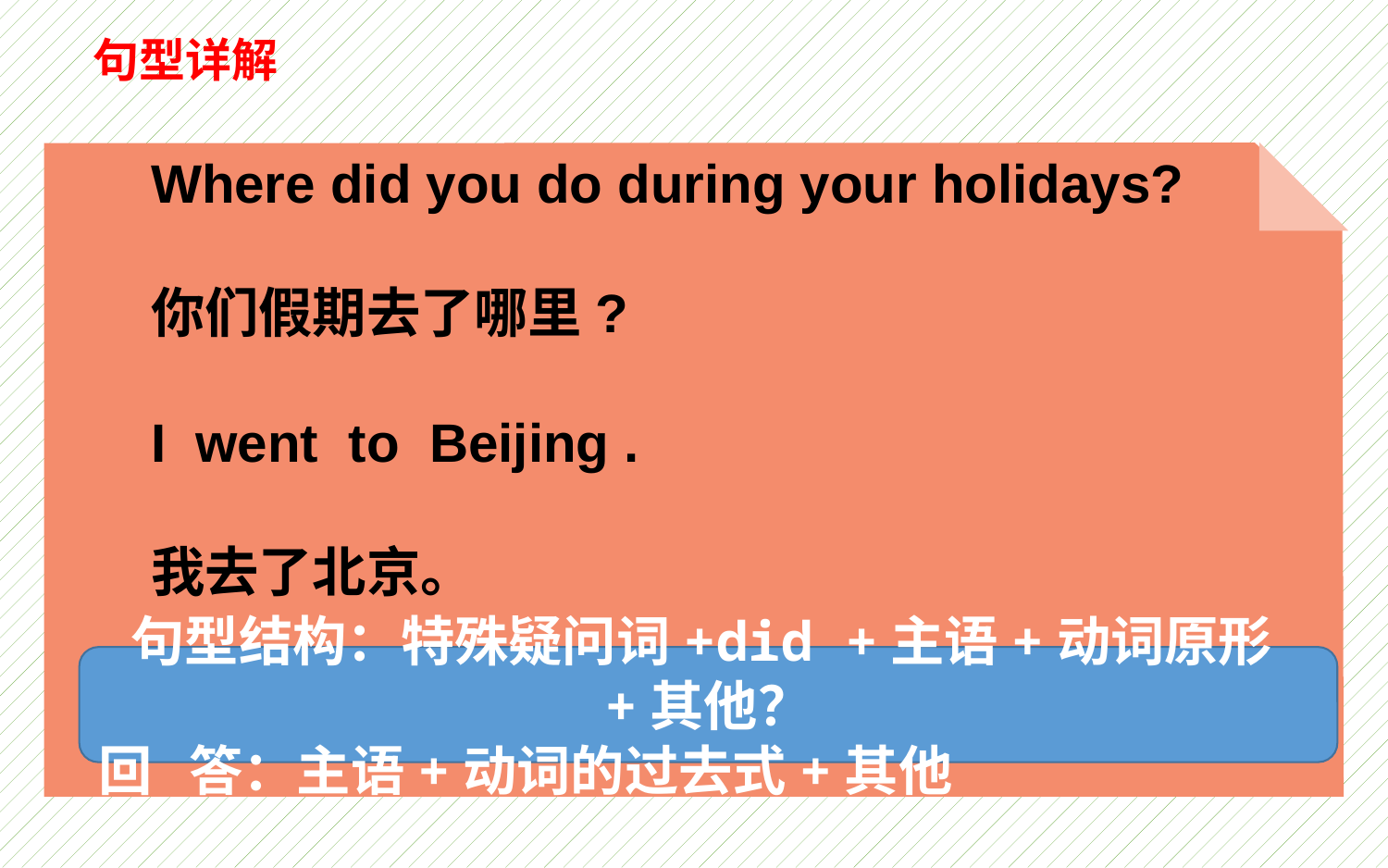

句型详解

Where did you do during your holidays?

你们假期去了哪里?

I  went  to  Beijing .

我去了北京。
句型结构：特殊疑问词+did +主语+动词原形+其他？
回   答：主语+动词的过去式+其他